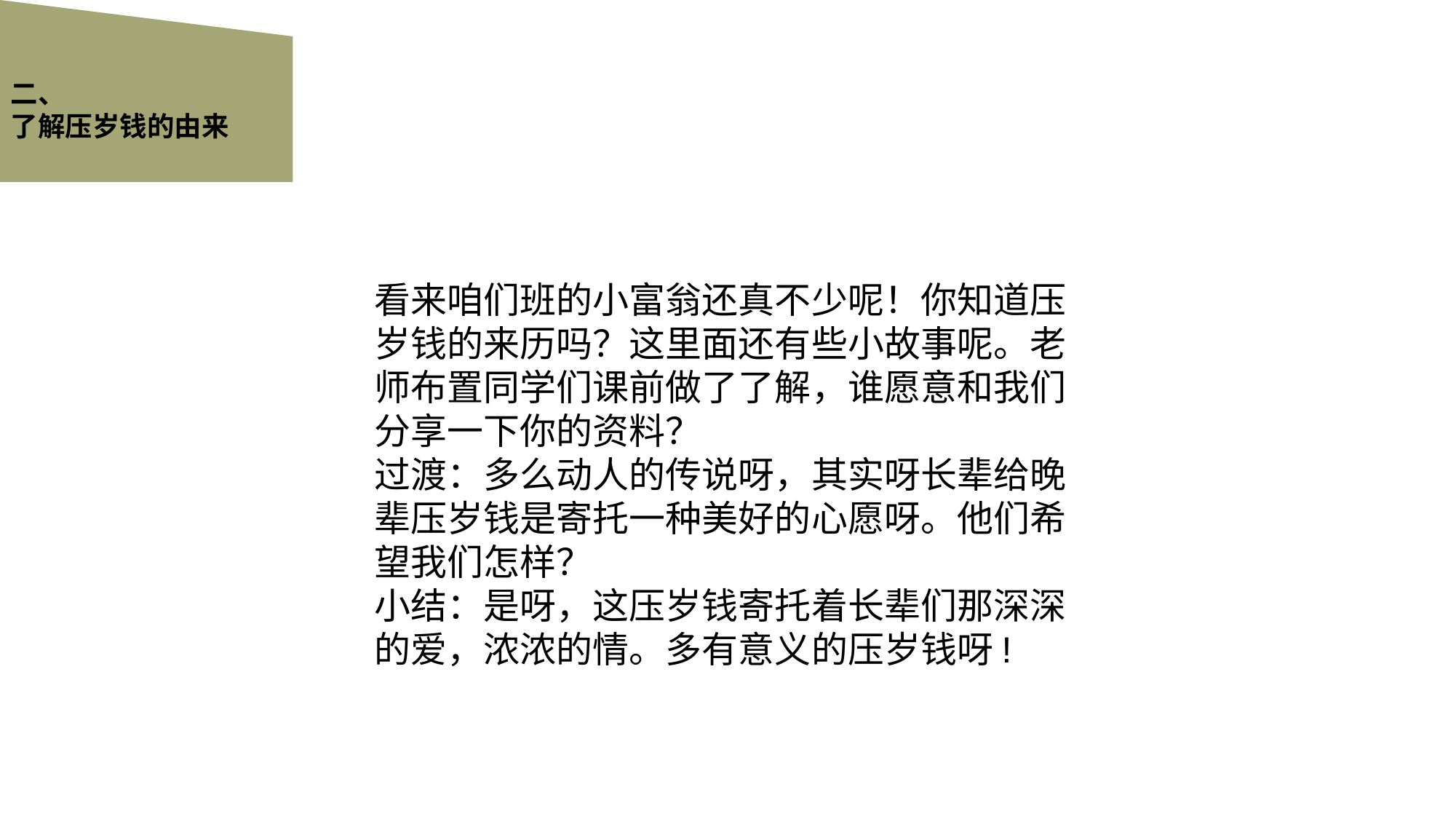

二、
了解压岁钱的由来
看来咱们班的小富翁还真不少呢！你知道压岁钱的来历吗？这里面还有些小故事呢。老师布置同学们课前做了了解，谁愿意和我们分享一下你的资料？
过渡：多么动人的传说呀，其实呀长辈给晚辈压岁钱是寄托一种美好的心愿呀。他们希望我们怎样？
小结：是呀，这压岁钱寄托着长辈们那深深的爱，浓浓的情。多有意义的压岁钱呀!